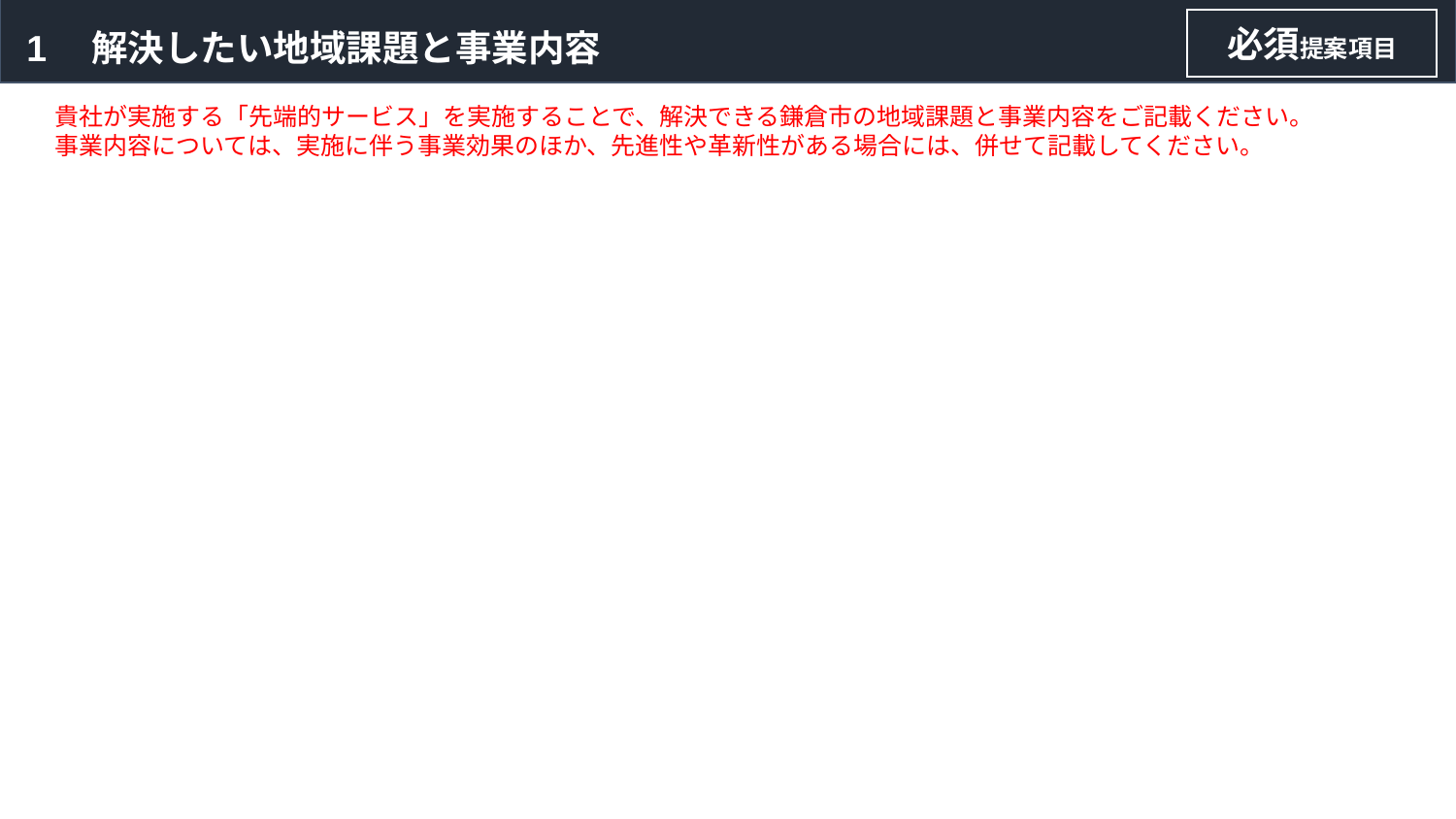

必須提案項目
1　解決したい地域課題と事業内容
貴社が実施する「先端的サービス」を実施することで、解決できる鎌倉市の地域課題と事業内容をご記載ください。
事業内容については、実施に伴う事業効果のほか、先進性や革新性がある場合には、併せて記載してください。